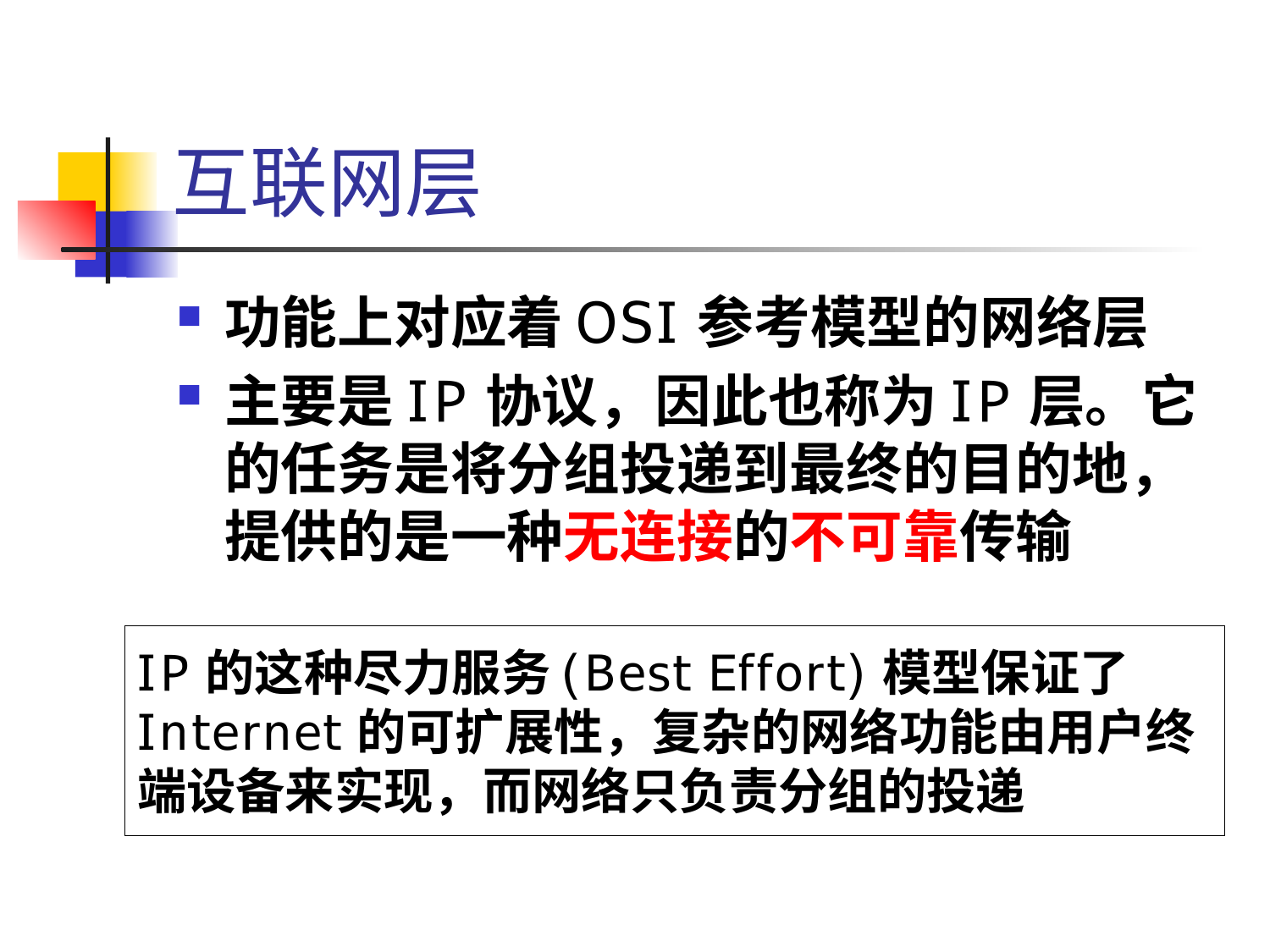

# 互联网层
功能上对应着OSI参考模型的网络层
主要是IP协议，因此也称为IP层。它的任务是将分组投递到最终的目的地，提供的是一种无连接的不可靠传输
IP的这种尽力服务(Best Effort)模型保证了Internet的可扩展性，复杂的网络功能由用户终端设备来实现，而网络只负责分组的投递